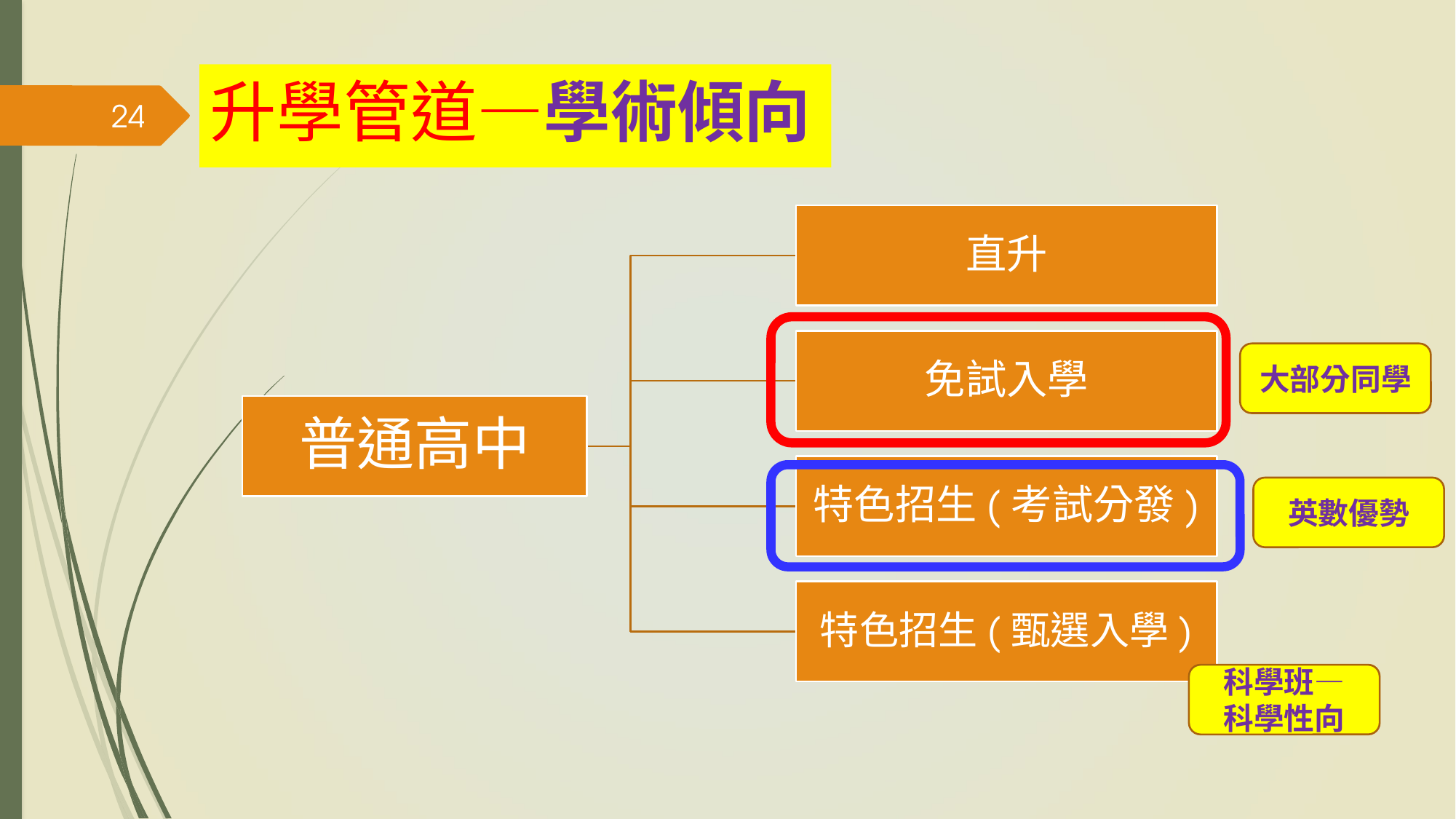

升學管道—學術傾向
24

普通高中
直升
免試入學
特色招生(考試分發)
特色招生(甄選入學)

大部分同學

英數優勢
科學班—
科學性向